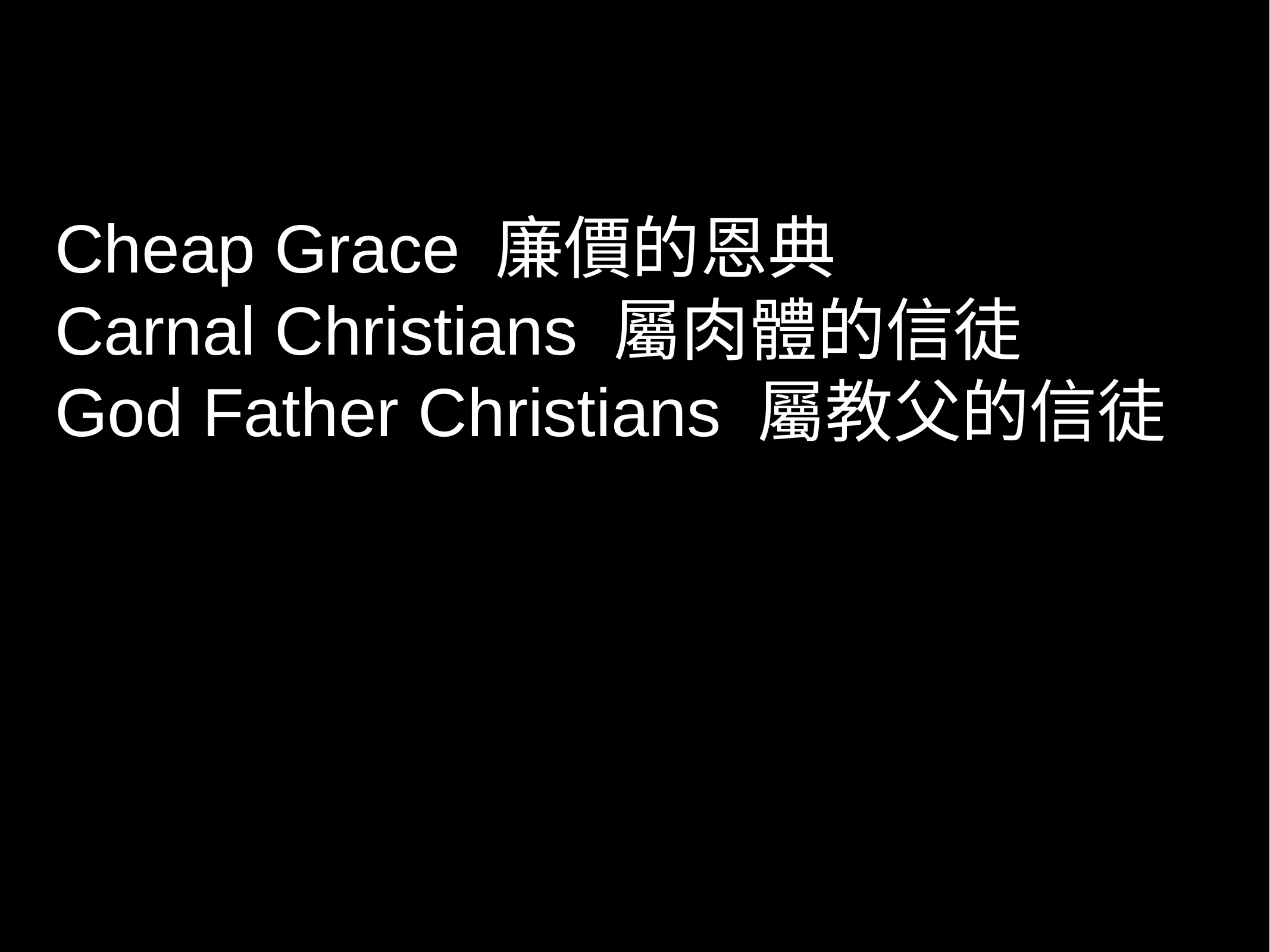

Cheap Grace 廉價的恩典
Carnal Christians 屬肉體的信徒
God Father Christians 屬教父的信徒